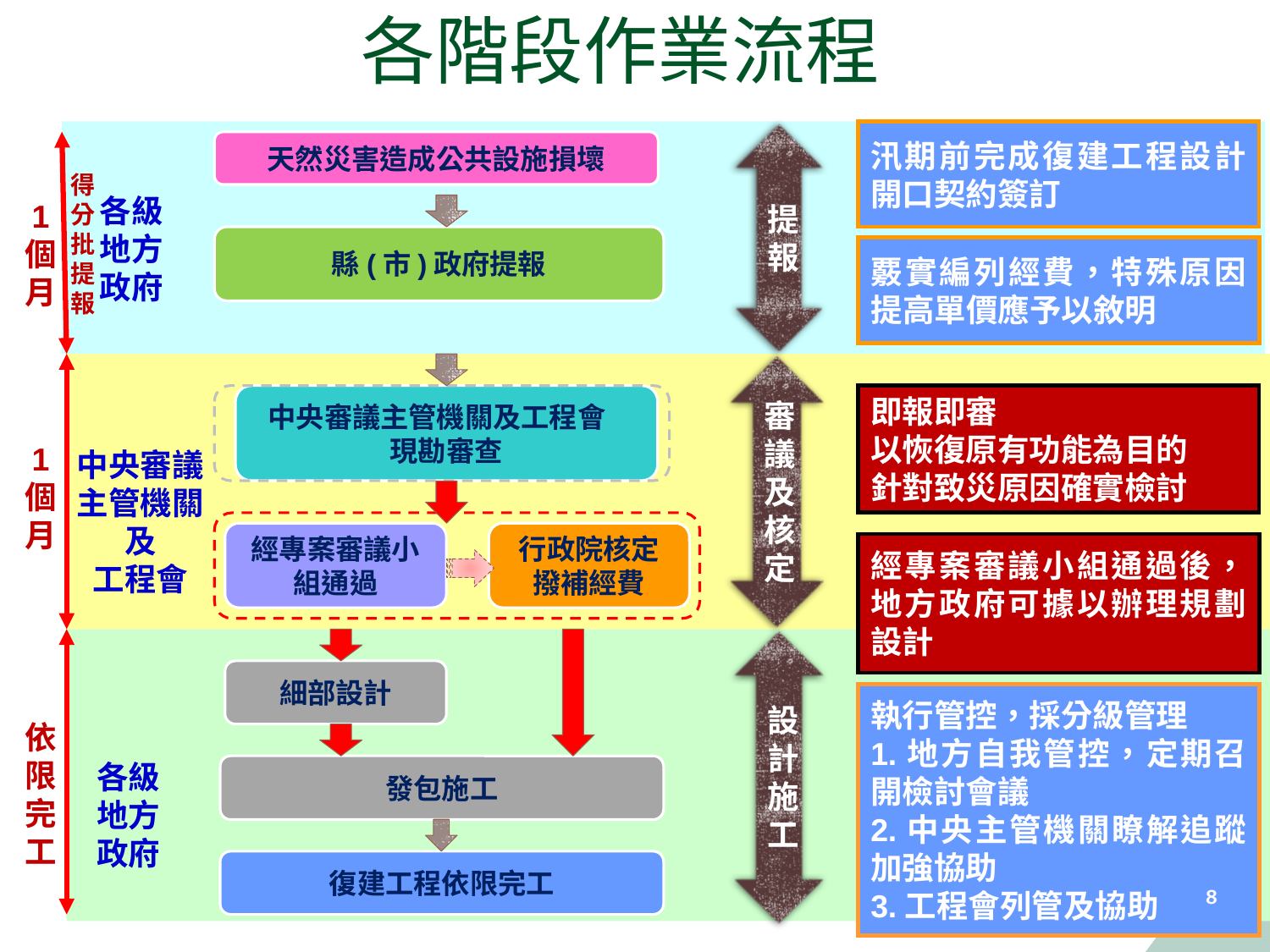

# 各階段作業流程
提
報

汛期前完成復建工程設計開口契約簽訂
天然災害造成公共設施損壞
得
分
批
提
報
各級
地方
政府
1
個
月

縣(市)政府提報
覈實編列經費，特殊原因提高單價應予以敘明

審議及核定

中央審議主管機關及工程會
現勘審查
即報即審
以恢復原有功能為目的
針對致災原因確實檢討
1
個
月
中央審議主管機關及
工程會

經專案審議小組通過
行政院核定撥補經費
經專案審議小組通過後，地方政府可據以辦理規劃設計

設計施工

細部設計
執行管控，採分級管理
1.地方自我管控，定期召開檢討會議
2.中央主管機關瞭解追蹤加強協助
3.工程會列管及協助
依
限
完
工

各級
地方
政府

發包施工

復建工程依限完工

8